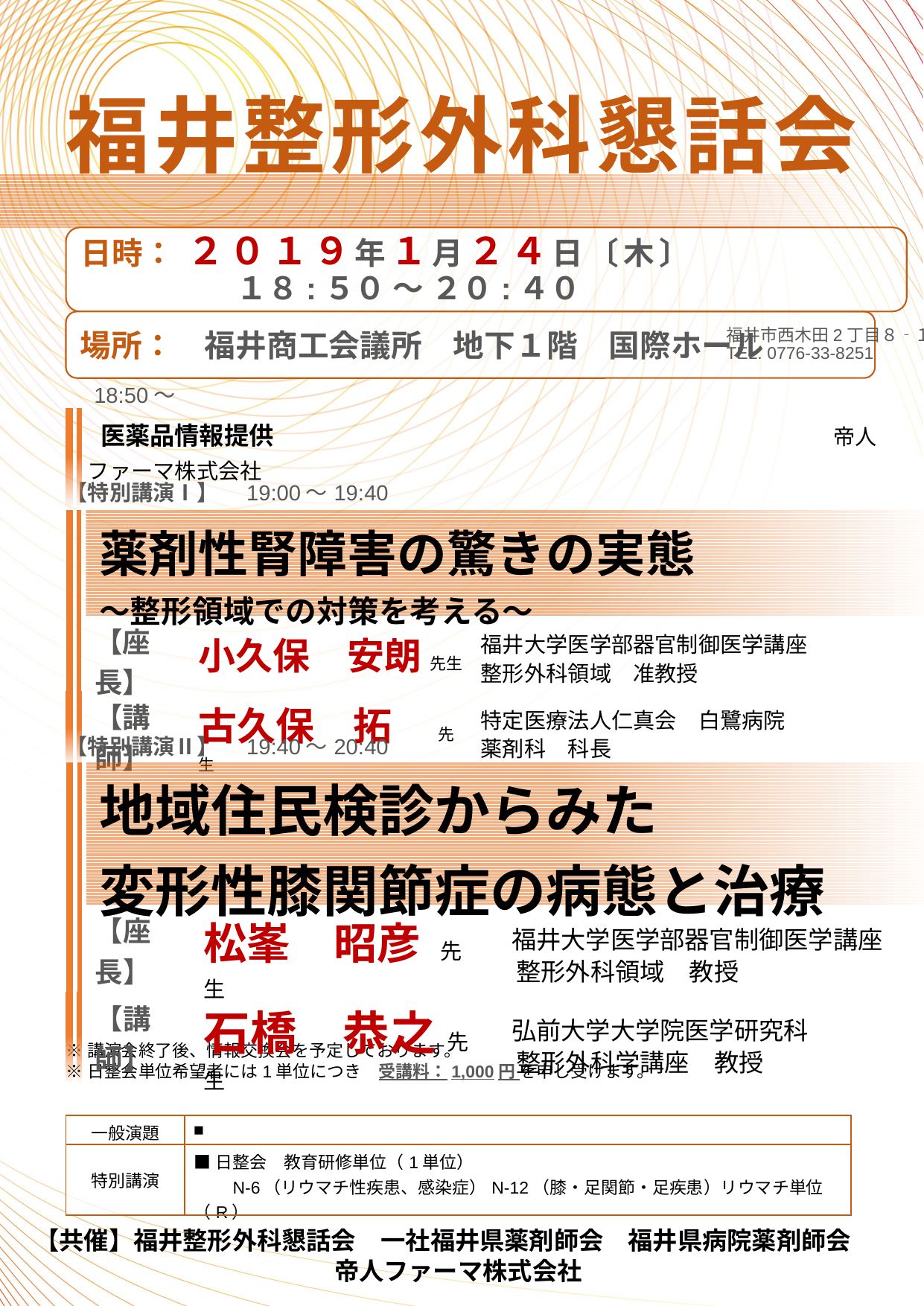

| 福井整形外科懇話会 |
| --- |
|  |
日時： ２０１９年１月２４日〔木〕
　　　　　１８:５０ 〜 ２０:４０
場所：　福井商工会議所　地下１階　国際ホール
福井市西木田2丁目８‐１
TEL. 0776-33-8251
| 18:50〜 |  |  |  |  |
| --- | --- | --- | --- | --- |
|  |  |  |  | 医薬品情報提供　　　　　　　　　　　　　　　　　　帝人ファーマ株式会社 |
| 【特別講演Ⅰ】　19:00〜19:40 |  |  |  |  |  |  |
| --- | --- | --- | --- | --- | --- | --- |
|  |  |  |  | 薬剤性腎障害の驚きの実態 ～整形領域での対策を考える～ |  |  |
|  |  |  |  | 【座長】 | 小久保　安朗 先生 | 福井大学医学部器官制御医学講座 整形外科領域　准教授 |
|  |  |  |  | 【講師】 | 古久保　拓 　先生 | 特定医療法人仁真会　白鷺病院 薬剤科　科長 |
| 【特別講演Ⅱ】　19:40〜20:40 |  |  |  |  |  |  |
| --- | --- | --- | --- | --- | --- | --- |
|  |  |  |  | 地域住民検診からみた 変形性膝関節症の病態と治療 |  |  |
|  |  |  |  | 【座長】 | 松峯　昭彦 先生 | 福井大学医学部器官制御医学講座 整形外科領域　教授 |
|  |  |  |  | 【講師】 | 石橋　恭之 先生 | 弘前大学大学院医学研究科　 整形外科学講座　教授 |
※講演会終了後、情報交換会を予定しております。
※日整会単位希望者には1単位につき　受講料：1,000円 を申し受けます。
| 一般演題 | ■ |
| --- | --- |
| 特別講演 | ■日整会　教育研修単位（1単位） 　　N-6（リウマチ性疾患、感染症）N-12（膝・足関節・足疾患）リウマチ単位（R） |
【共催】福井整形外科懇話会　一社福井県薬剤師会　福井県病院薬剤師会
帝人ファーマ株式会社